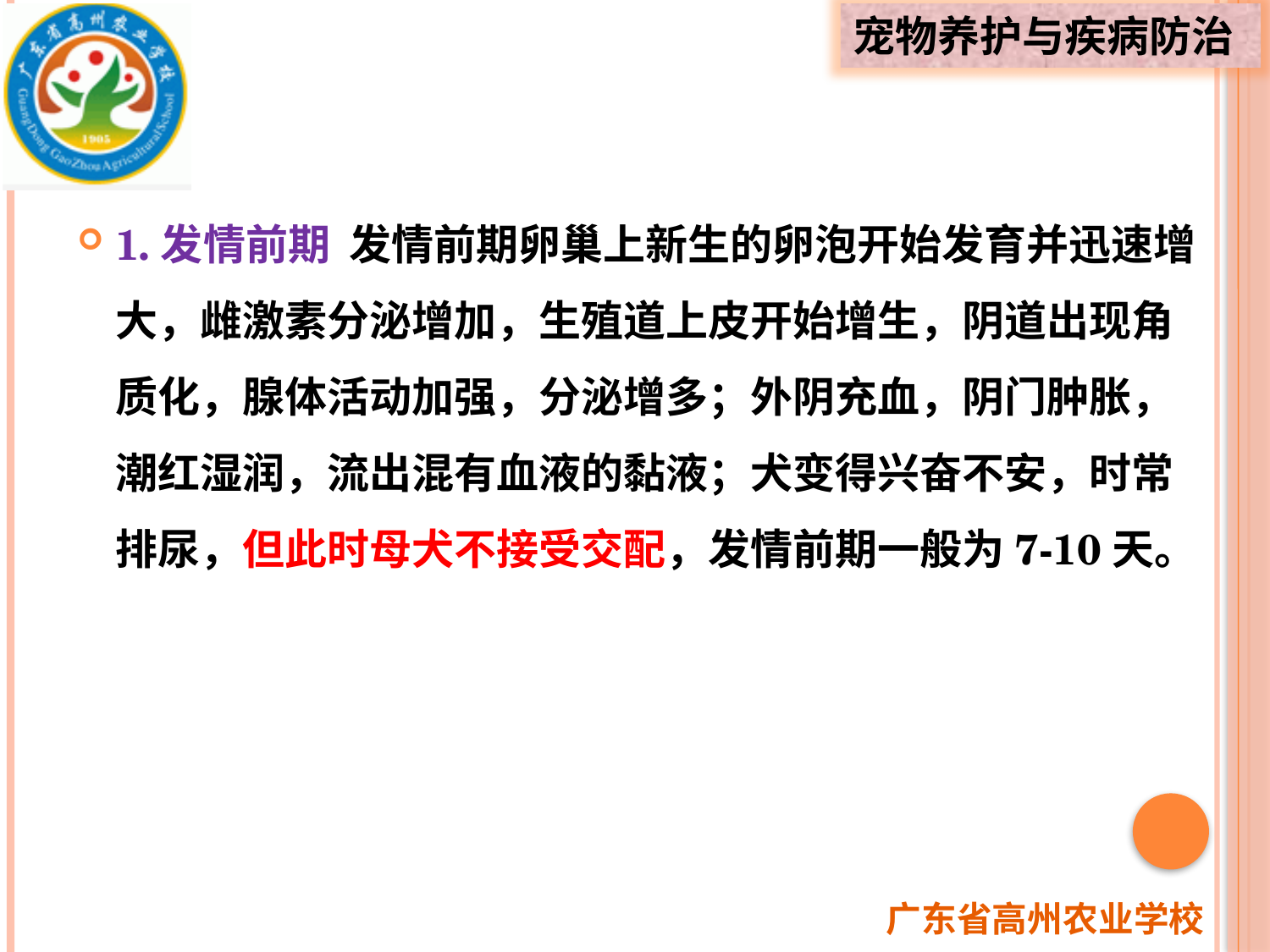

1.发情前期  发情前期卵巢上新生的卵泡开始发育并迅速增大，雌激素分泌增加，生殖道上皮开始增生，阴道出现角质化，腺体活动加强，分泌增多；外阴充血，阴门肿胀，潮红湿润，流出混有血液的黏液；犬变得兴奋不安，时常排尿，但此时母犬不接受交配，发情前期一般为7-10天。